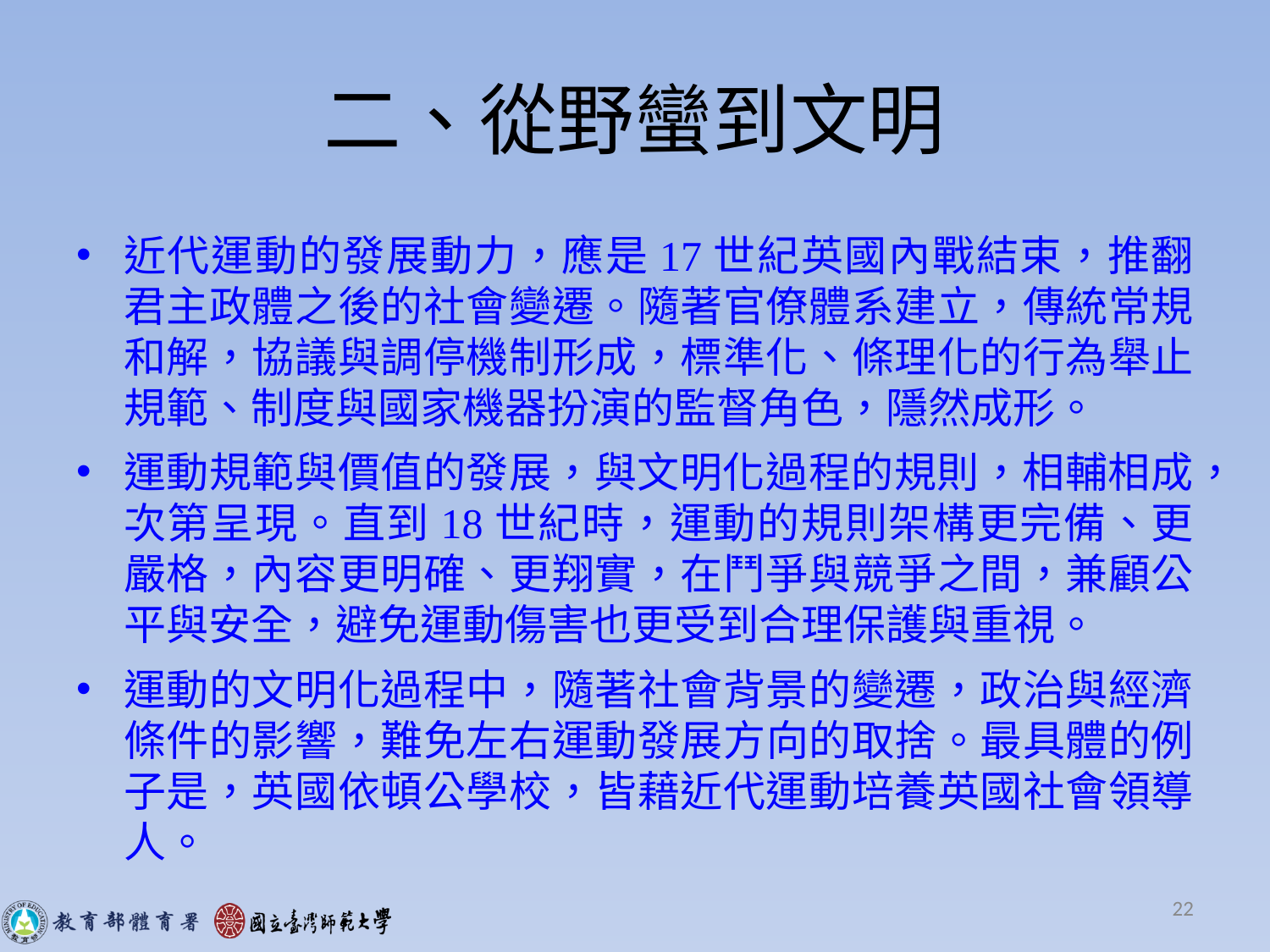

# 二、從野蠻到文明
近代運動的發展動力，應是17世紀英國內戰結束，推翻君主政體之後的社會變遷。隨著官僚體系建立，傳統常規和解，協議與調停機制形成，標準化、條理化的行為舉止規範、制度與國家機器扮演的監督角色，隱然成形。
運動規範與價值的發展，與文明化過程的規則，相輔相成，次第呈現。直到18世紀時，運動的規則架構更完備、更嚴格，內容更明確、更翔實，在鬥爭與競爭之間，兼顧公平與安全，避免運動傷害也更受到合理保護與重視。
運動的文明化過程中，隨著社會背景的變遷，政治與經濟條件的影響，難免左右運動發展方向的取捨。最具體的例子是，英國依頓公學校，皆藉近代運動培養英國社會領導人。
22